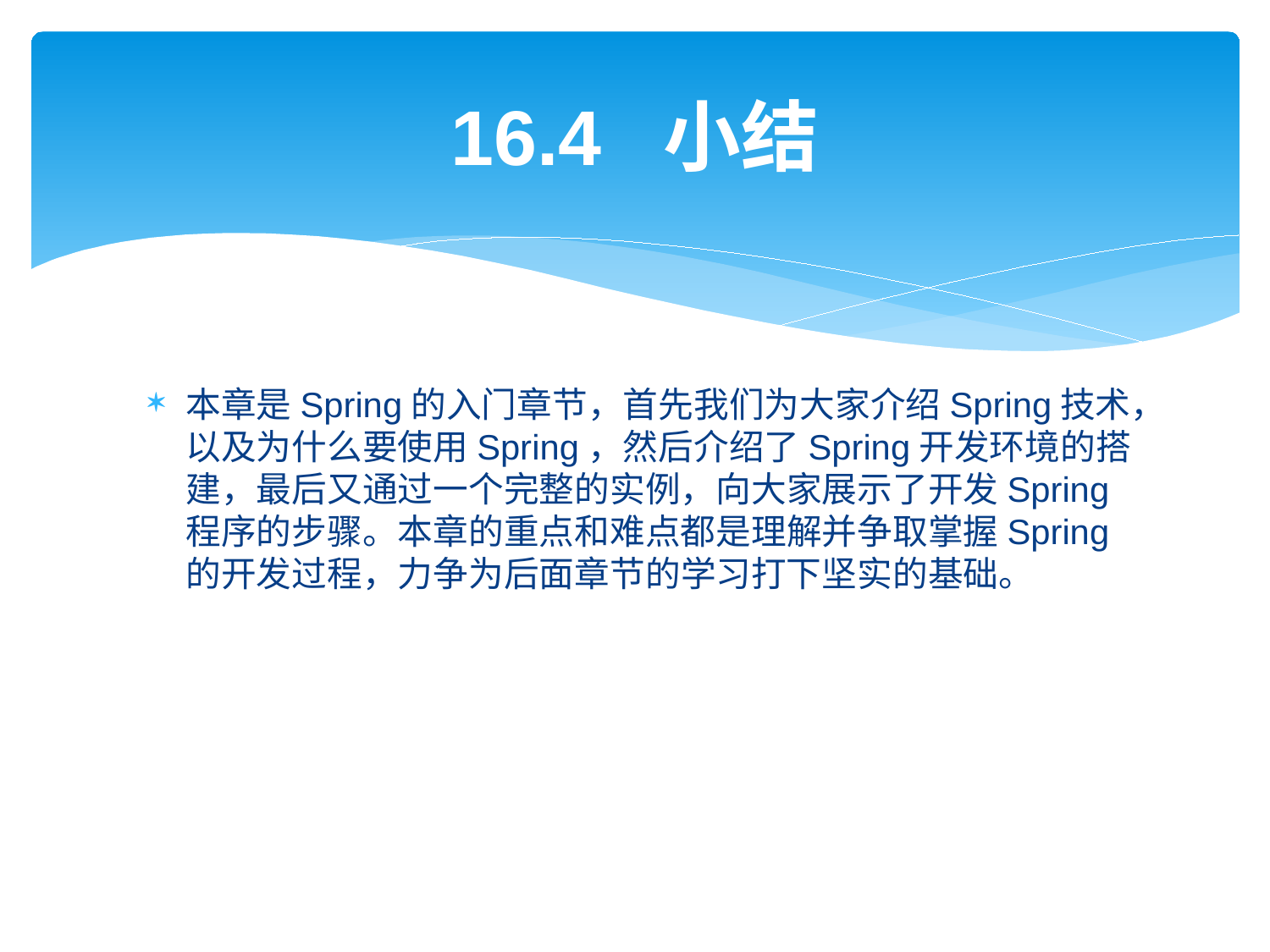

# 16.4  小结
本章是Spring的入门章节，首先我们为大家介绍Spring技术，以及为什么要使用Spring，然后介绍了Spring开发环境的搭建，最后又通过一个完整的实例，向大家展示了开发Spring程序的步骤。本章的重点和难点都是理解并争取掌握Spring的开发过程，力争为后面章节的学习打下坚实的基础。